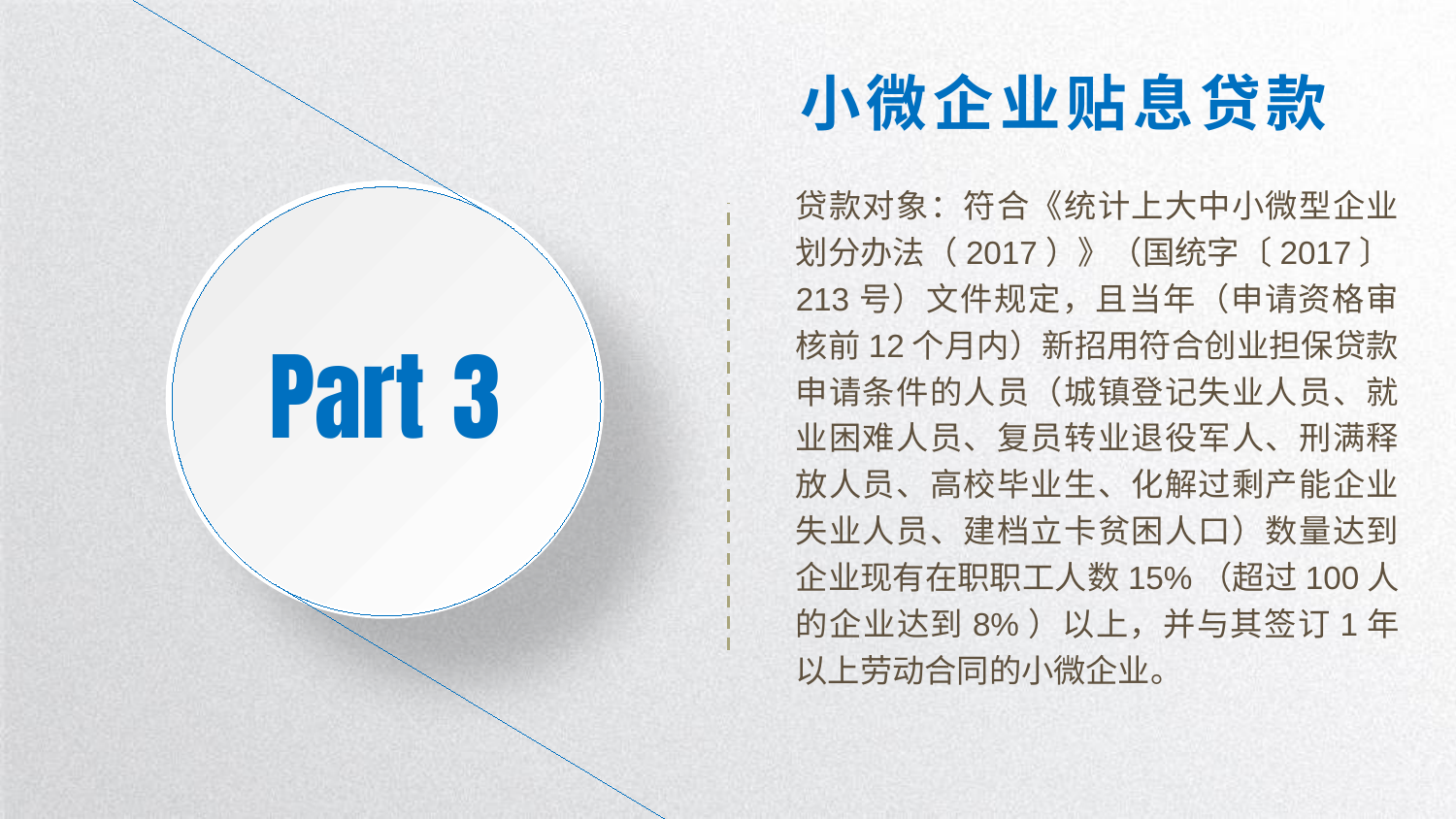

小微企业贴息贷款
贷款对象：符合《统计上大中小微型企业划分办法（2017）》（国统字〔2017〕213号）文件规定，且当年（申请资格审核前12个月内）新招用符合创业担保贷款申请条件的人员（城镇登记失业人员、就业困难人员、复员转业退役军人、刑满释放人员、高校毕业生、化解过剩产能企业失业人员、建档立卡贫困人口）数量达到企业现有在职职工人数15%（超过100人的企业达到8%）以上，并与其签订1年以上劳动合同的小微企业。
Part 3